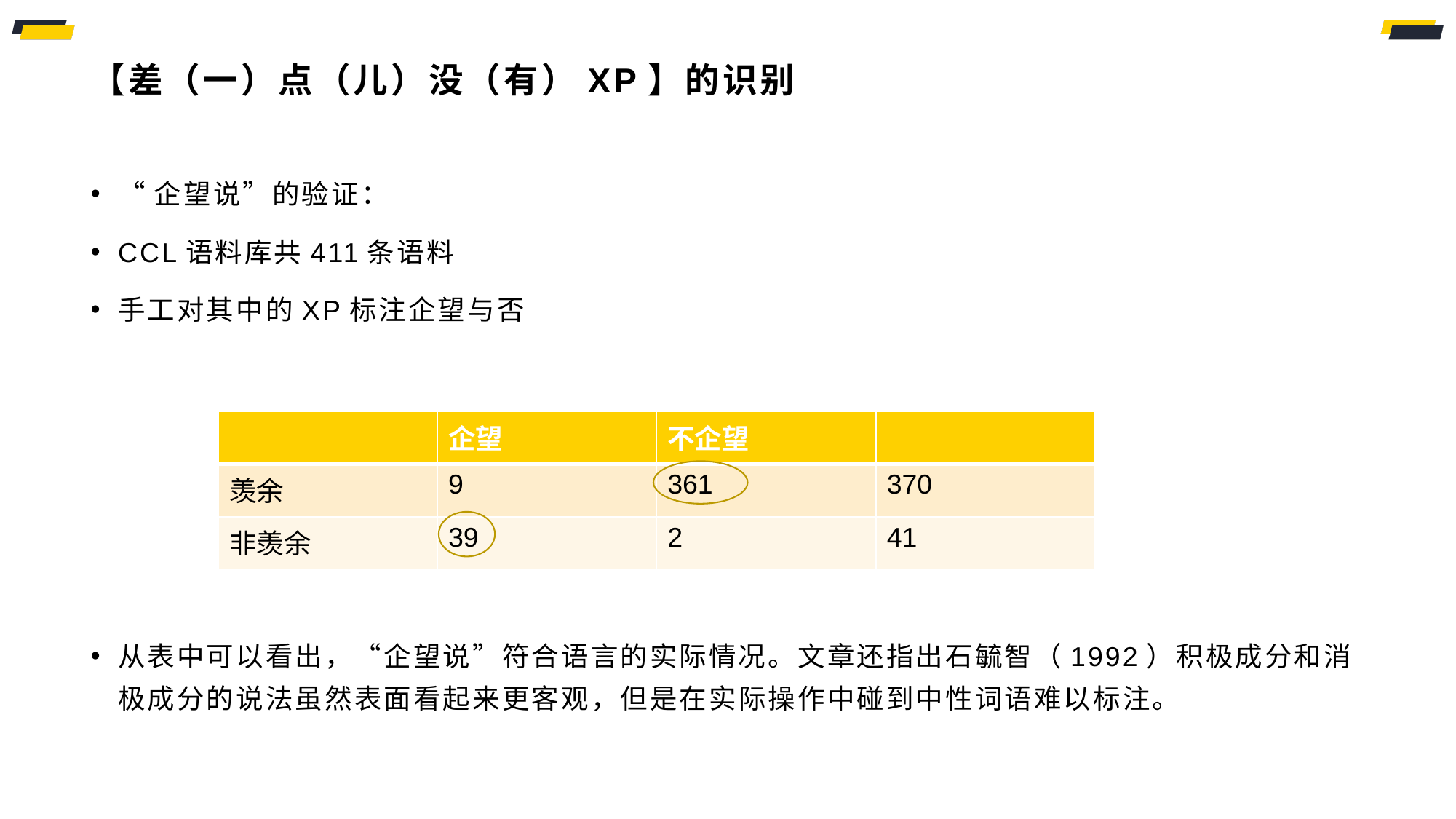

# 【差（一）点（儿）没（有）XP】的识别

“企望说”的验证：
CCL语料库共411条语料
手工对其中的XP标注企望与否

从表中可以看出，“企望说”符合语言的实际情况。文章还指出石毓智（1992）积极成分和消极成分的说法虽然表面看起来更客观，但是在实际操作中碰到中性词语难以标注。
|  | 企望 | 不企望 |  |
| --- | --- | --- | --- |
| 羡余 | 9 | 361 | 370 |
| 非羡余 | 39 | 2 | 41 |